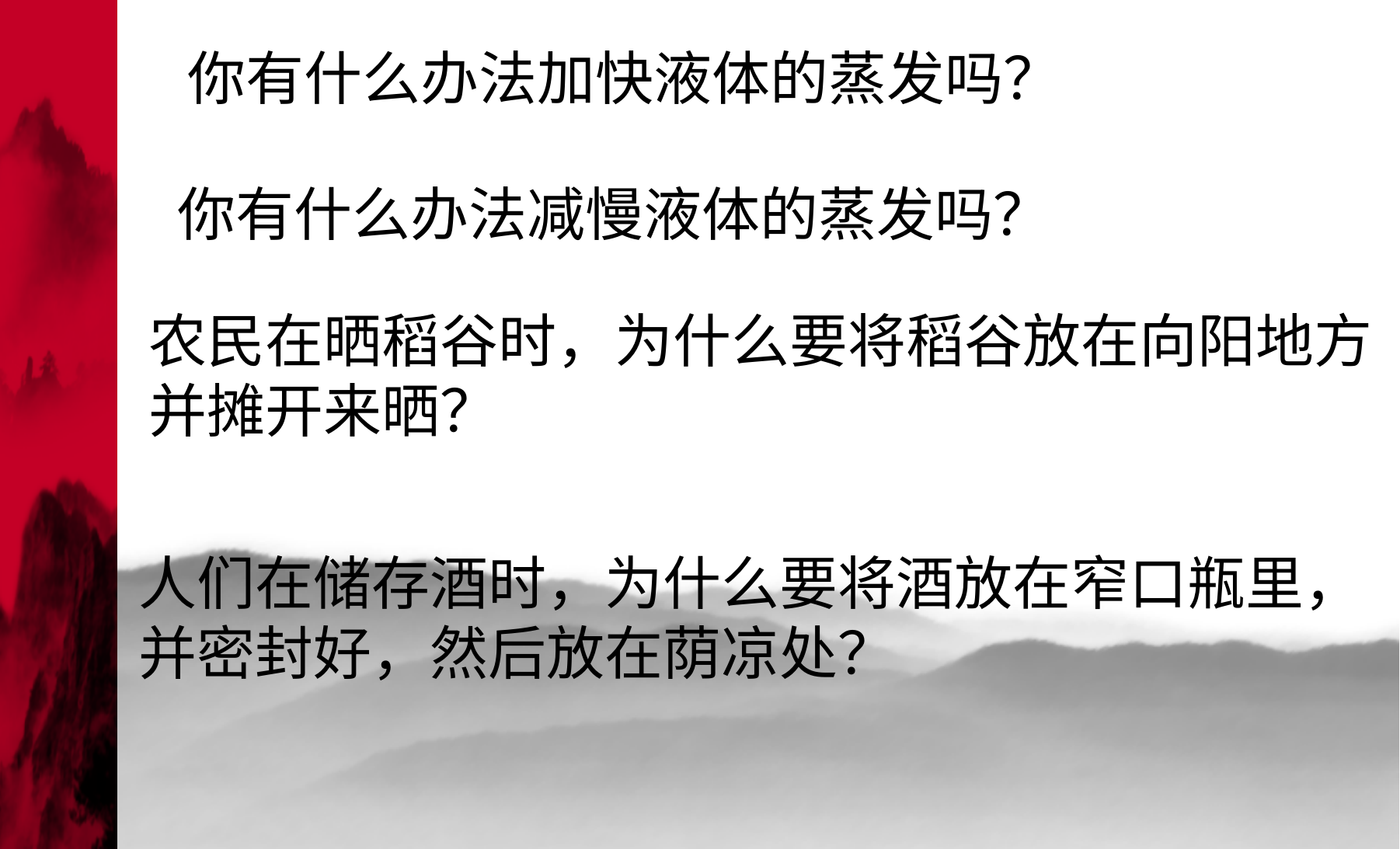

你有什么办法加快液体的蒸发吗？
你有什么办法减慢液体的蒸发吗？
农民在晒稻谷时，为什么要将稻谷放在向阳地方并摊开来晒？
人们在储存酒时，为什么要将酒放在窄口瓶里，并密封好，然后放在荫凉处？